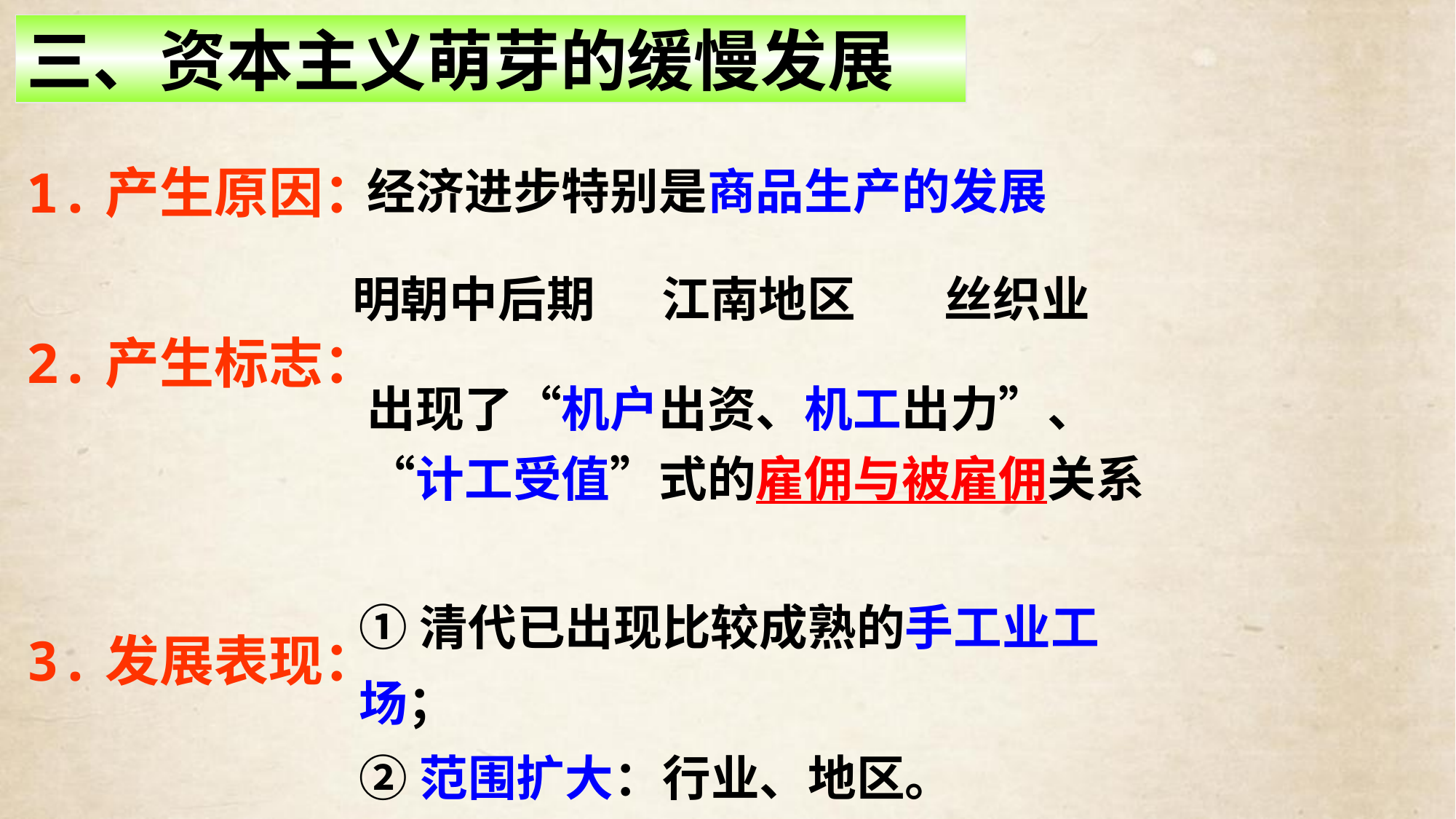

三、资本主义萌芽的缓慢发展
1.产生原因：

2.产生标志：

3.发展表现：
经济进步特别是商品生产的发展
明朝中后期      江南地区        丝织业
出现了“机户出资、机工出力”、“计工受值”式的雇佣与被雇佣关系
①清代已出现比较成熟的手工业工场；
②范围扩大：行业、地区。